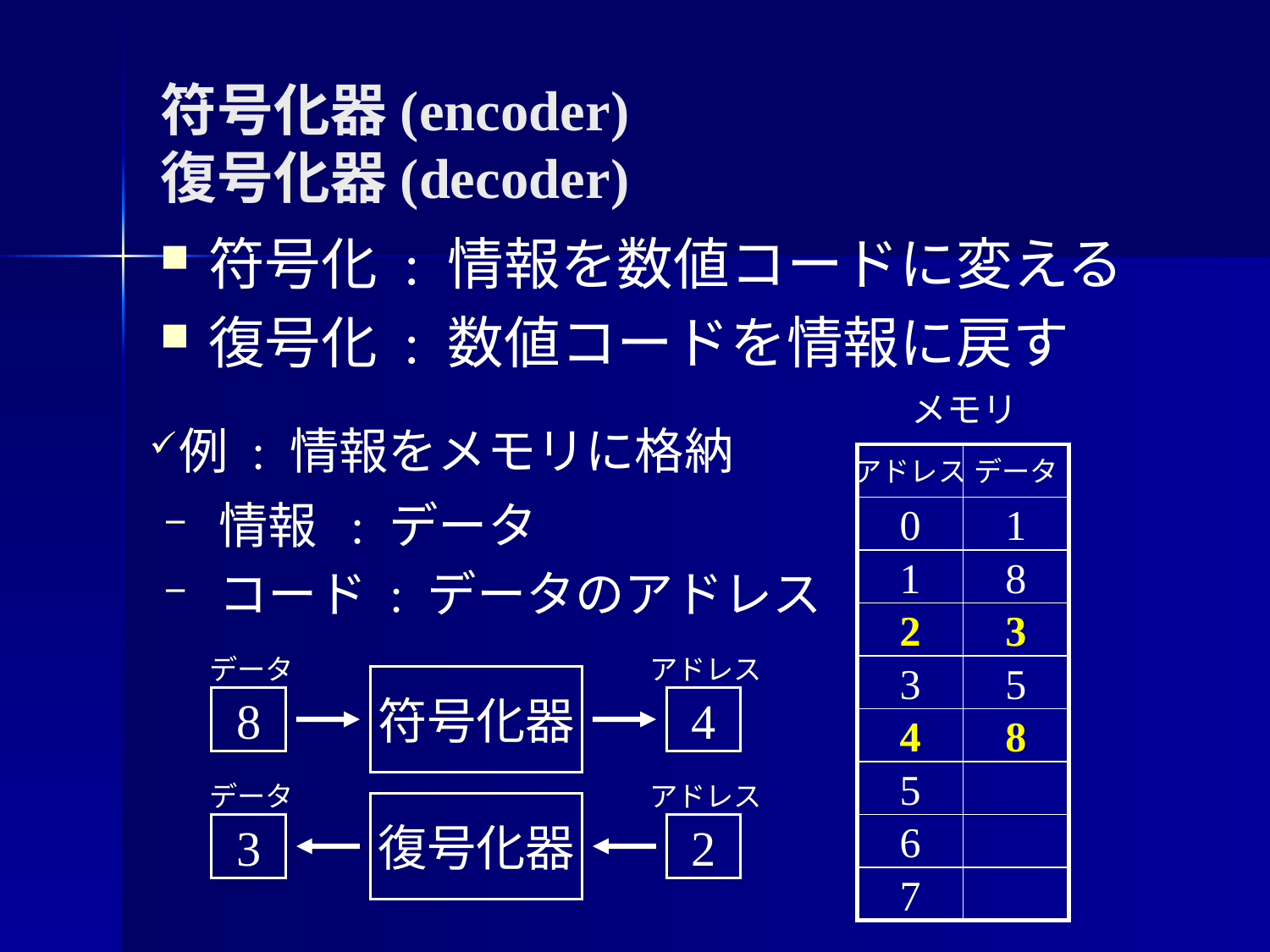

# 符号化器(encoder) 復号化器(decoder)
符号化 : 情報を数値コードに変える
復号化 : 数値コードを情報に戻す
メモリ
アドレス

データ
0
1
1
8
2
3
3
5
4

5

6

7

例 : 情報をメモリに格納
 情報  : データ
 コード : データのアドレス
2
3
データ
8
アドレス
4

符号化器
4
8

データ
3

アドレス
2
復号化器